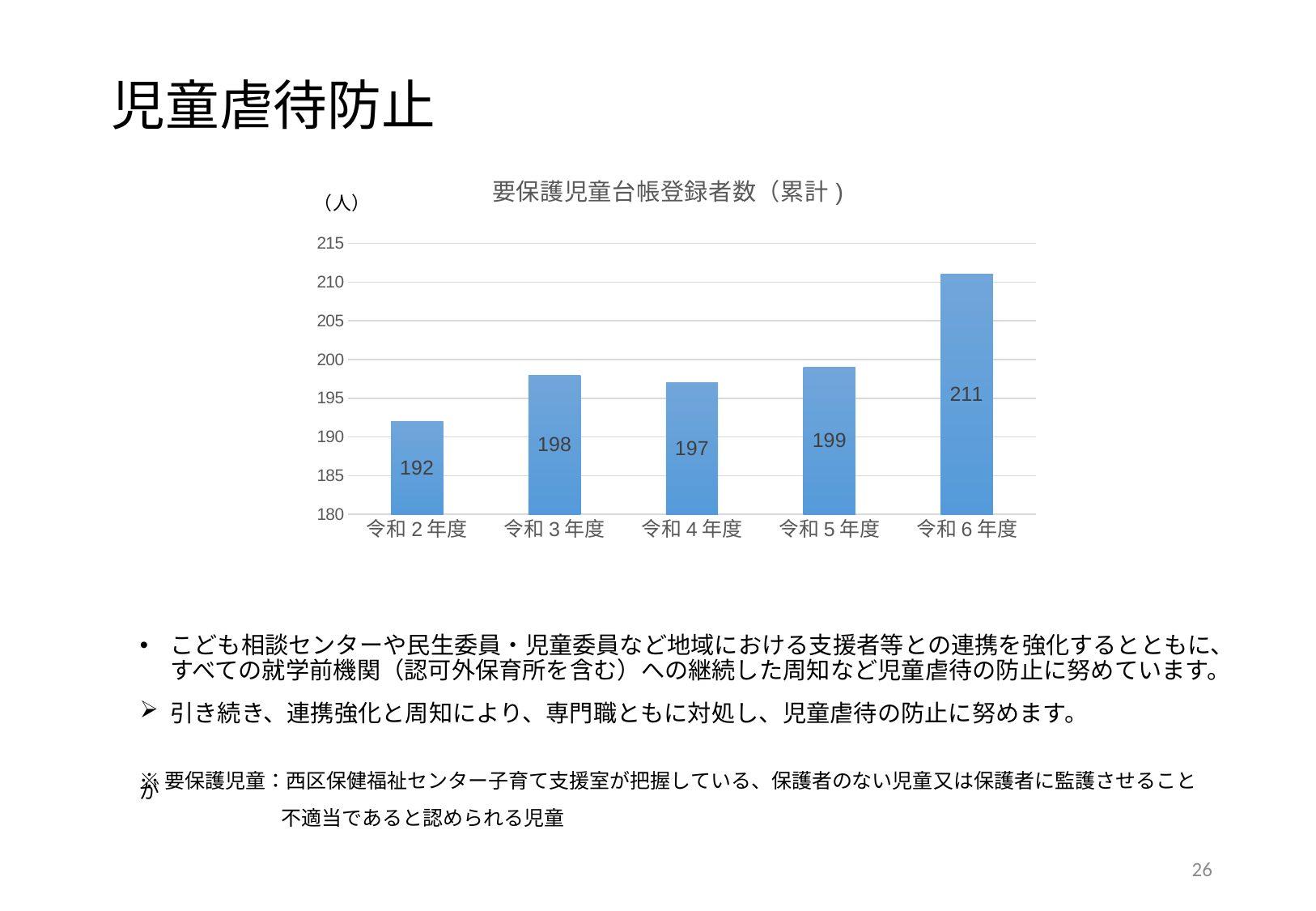

# 児童虐待防止

こども相談センターや民生委員・児童委員など地域における支援者等との連携を強化するとともに、すべての就学前機関（認可外保育所を含む）への継続した周知など児童虐待の防止に努めています。
引き続き、連携強化と周知により、専門職ともに対処し、児童虐待の防止に努めます。

※要保護児童：西区保健福祉センター子育て支援室が把握している、保護者のない児童又は保護者に監護させることが
　　　　　　　不適当であると認められる児童

### Chart: 要保護児童台帳登録者数（累計)

| Category | 列2 |
|---|---|
| 令和2年度 | 192.0 |
| 令和3年度 | 198.0 |
| 令和4年度 | 197.0 |
| 令和5年度 | 199.0 |
| 令和6年度 | 211.0 |
26